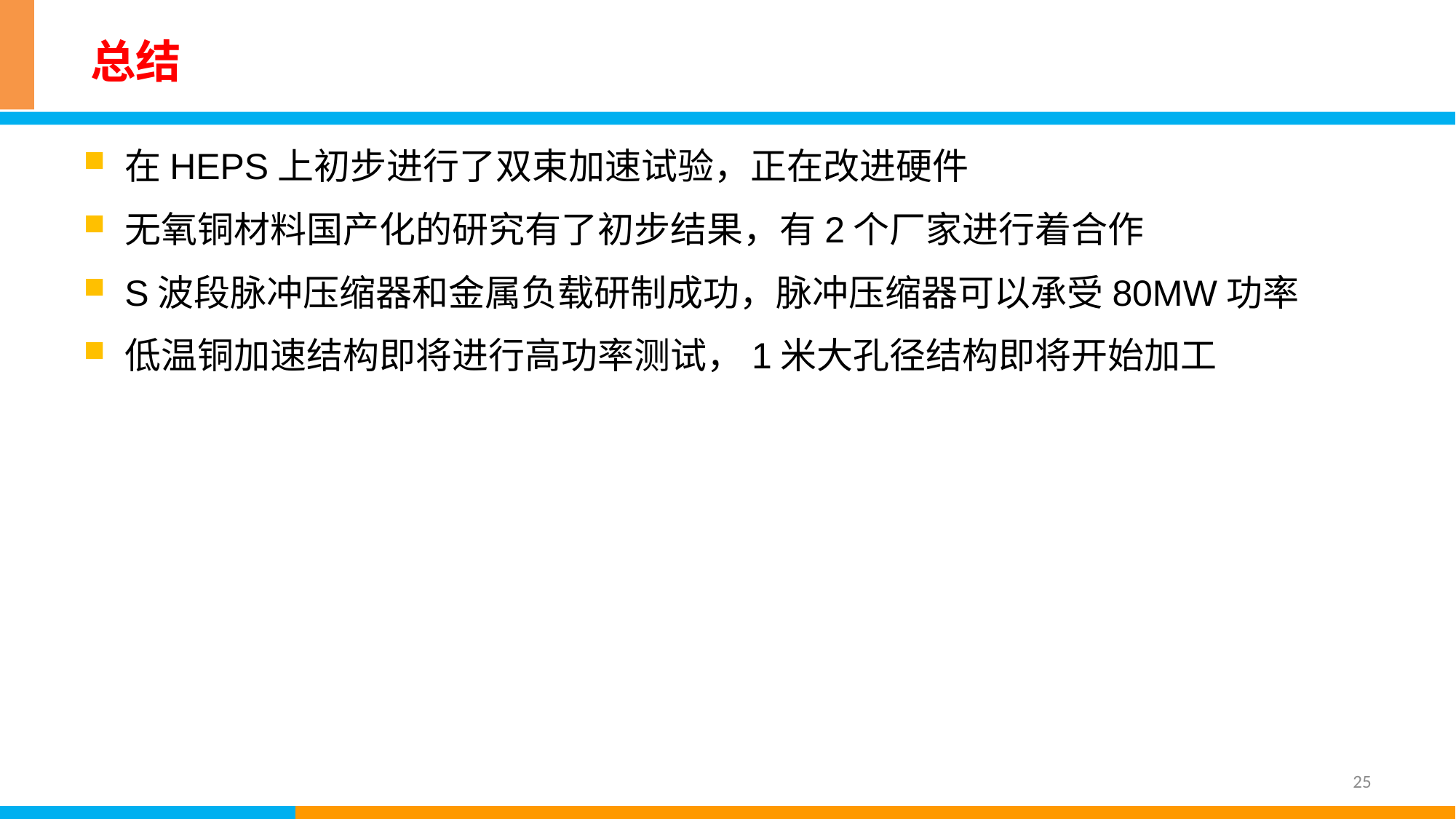

# 总结
在HEPS上初步进行了双束加速试验，正在改进硬件
无氧铜材料国产化的研究有了初步结果，有2个厂家进行着合作
S波段脉冲压缩器和金属负载研制成功，脉冲压缩器可以承受80MW功率
低温铜加速结构即将进行高功率测试，1米大孔径结构即将开始加工

25